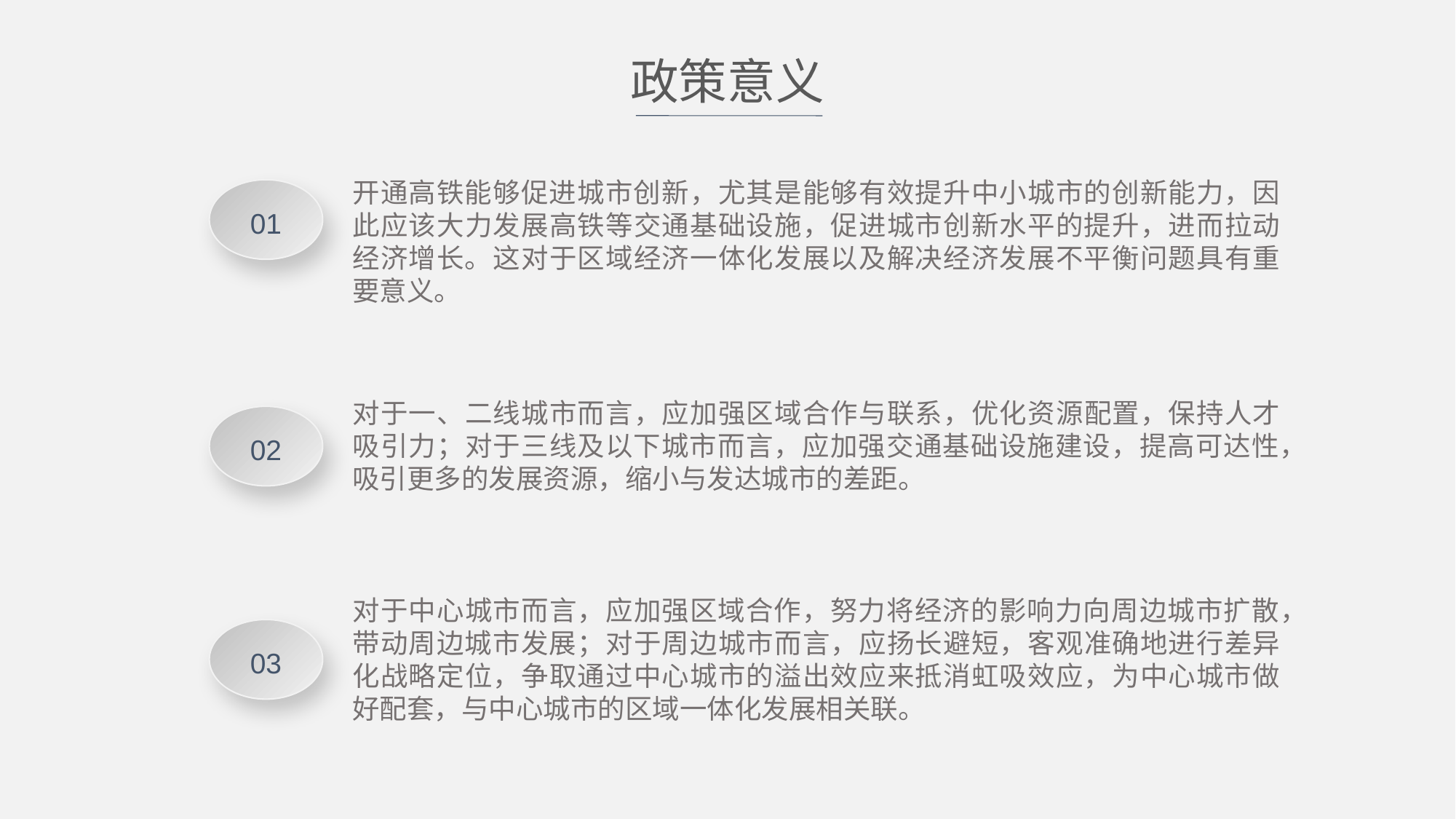

政策意义
开通高铁能够促进城市创新，尤其是能够有效提升中小城市的创新能力，因此应该大力发展高铁等交通基础设施，促进城市创新水平的提升，进而拉动经济增长。这对于区域经济一体化发展以及解决经济发展不平衡问题具有重要意义。
01
对于一、二线城市而言，应加强区域合作与联系，优化资源配置，保持人才吸引力；对于三线及以下城市而言，应加强交通基础设施建设，提高可达性，吸引更多的发展资源，缩小与发达城市的差距。
02
对于中心城市而言，应加强区域合作，努力将经济的影响力向周边城市扩散，带动周边城市发展；对于周边城市而言，应扬长避短，客观准确地进行差异化战略定位，争取通过中心城市的溢出效应来抵消虹吸效应，为中心城市做好配套，与中心城市的区域一体化发展相关联。
03